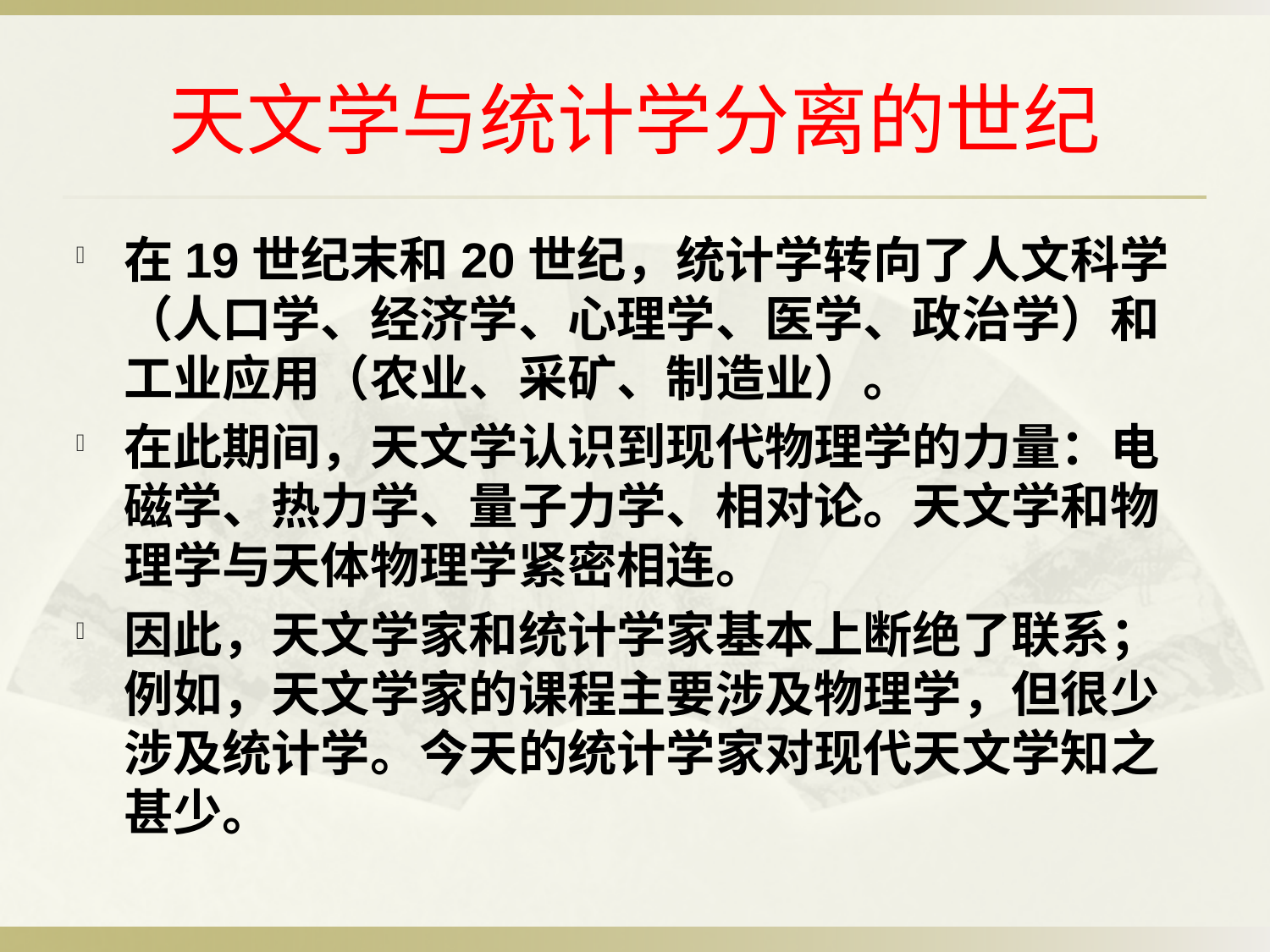

# 天文学与统计学分离的世纪
在19世纪末和20世纪，统计学转向了人文科学（人口学、经济学、心理学、医学、政治学）和工业应用（农业、采矿、制造业）。
在此期间，天文学认识到现代物理学的力量：电磁学、热力学、量子力学、相对论。天文学和物理学与天体物理学紧密相连。
因此，天文学家和统计学家基本上断绝了联系；例如，天文学家的课程主要涉及物理学，但很少涉及统计学。今天的统计学家对现代天文学知之甚少。